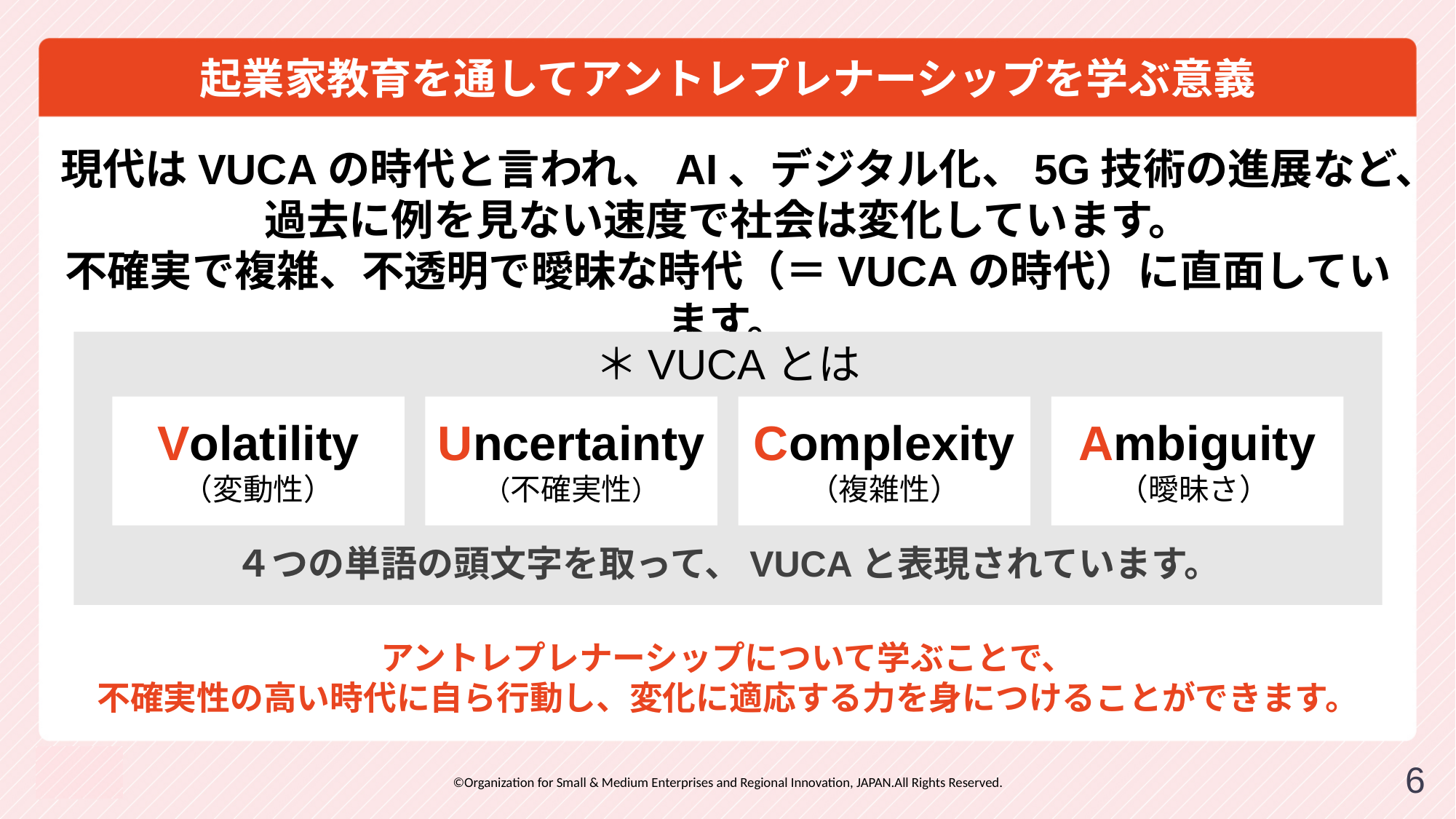

# 起業家教育を通してアントレプレナーシップを学ぶ意義
現代はVUCAの時代と言われ、AI、デジタル化、5G技術の進展など、
過去に例を見ない速度で社会は変化しています。
不確実で複雑、不透明で曖昧な時代（＝VUCAの時代）に直面しています。
＊VUCAとは

Volatility
（変動性）
Uncertainty
（不確実性）
Complexity
（複雑性）
Ambiguity
（曖昧さ）
４つの単語の頭文字を取って、VUCAと表現されています。
アントレプレナーシップについて学ぶことで、
不確実性の高い時代に自ら行動し、変化に適応する力を身につけることができます。